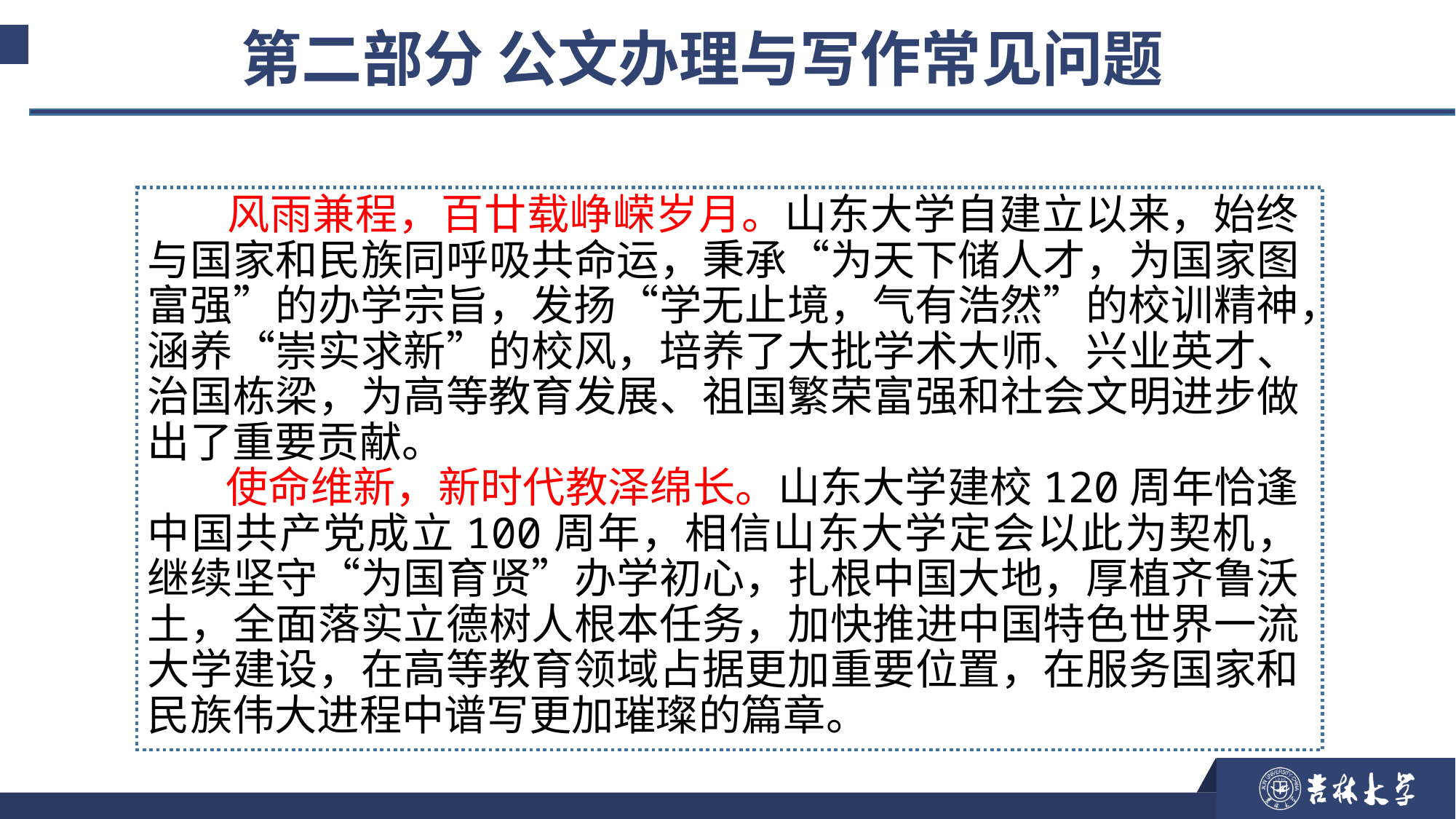

第二部分 公文办理与写作常见问题

  风雨兼程，百廿载峥嵘岁月。山东大学自建立以来，始终与国家和民族同呼吸共命运，秉承“为天下储人才，为国家图富强”的办学宗旨，发扬“学无止境，气有浩然”的校训精神，涵养“崇实求新”的校风，培养了大批学术大师、兴业英才、治国栋梁，为高等教育发展、祖国繁荣富强和社会文明进步做出了重要贡献。
  使命维新，新时代教泽绵长。山东大学建校120周年恰逢中国共产党成立100周年，相信山东大学定会以此为契机，继续坚守“为国育贤”办学初心，扎根中国大地，厚植齐鲁沃土，全面落实立德树人根本任务，加快推进中国特色世界一流大学建设，在高等教育领域占据更加重要位置，在服务国家和民族伟大进程中谱写更加璀璨的篇章。